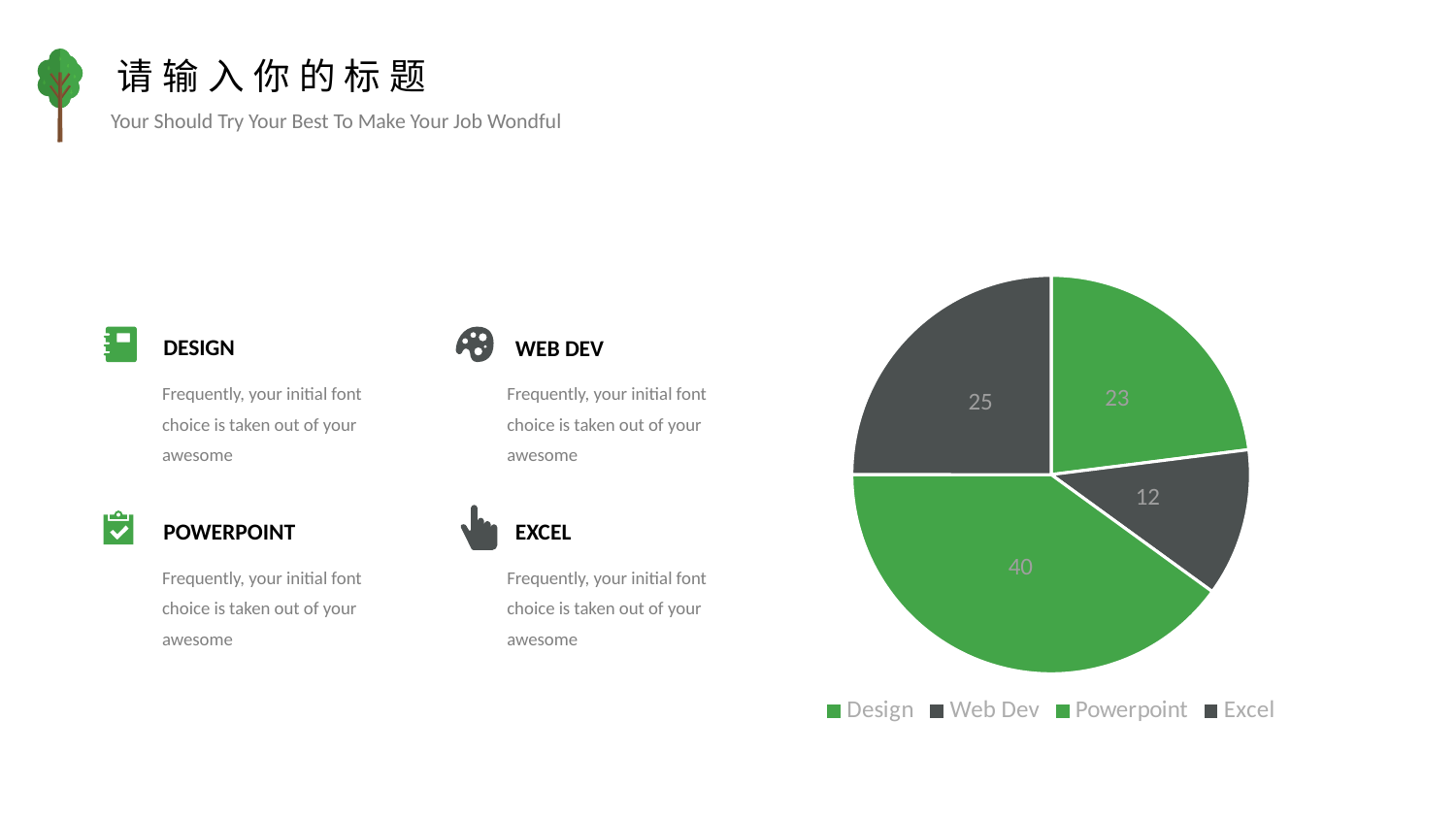

请输入你的标题
Your Should Try Your Best To Make Your Job Wondful

### Chart

| Category | Store1 |
|---|---|
| Design | 23.0 |
| Web Dev | 12.0 |
| Powerpoint | 40.0 |
| Excel | 25.0 |
DESIGN
Frequently, your initial font choice is taken out of your awesome
WEB DEV
Frequently, your initial font choice is taken out of your awesome

POWERPOINT
Frequently, your initial font choice is taken out of your awesome
EXCEL
Frequently, your initial font choice is taken out of your awesome